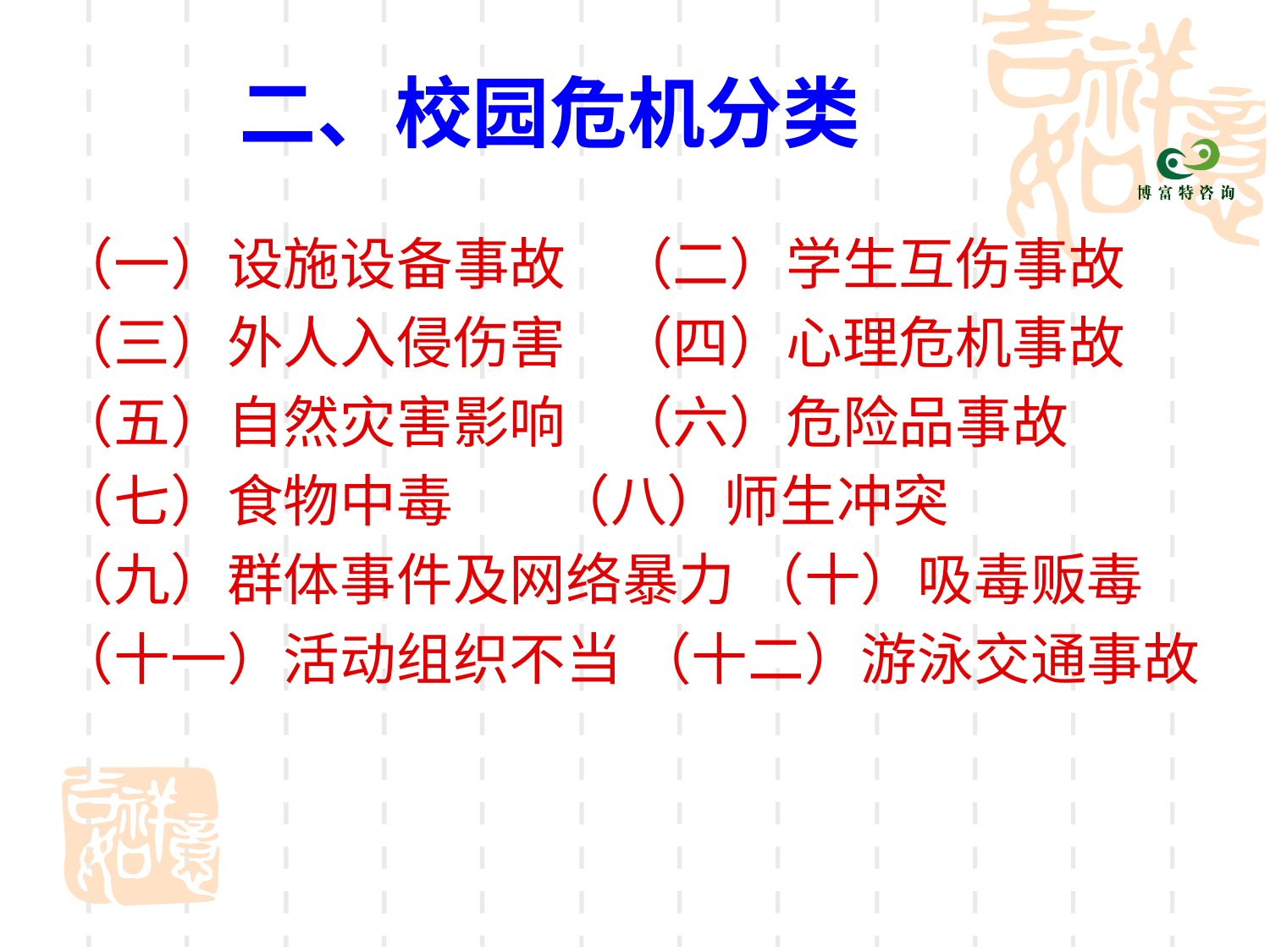

# 二、校园危机分类
（一）设施设备事故    （二）学生互伤事故
（三）外人入侵伤害    （四）心理危机事故
（五）自然灾害影响    （六）危险品事故
（七）食物中毒        （八）师生冲突
（九）群体事件及网络暴力 （十）吸毒贩毒
（十一）活动组织不当 （十二）游泳交通事故